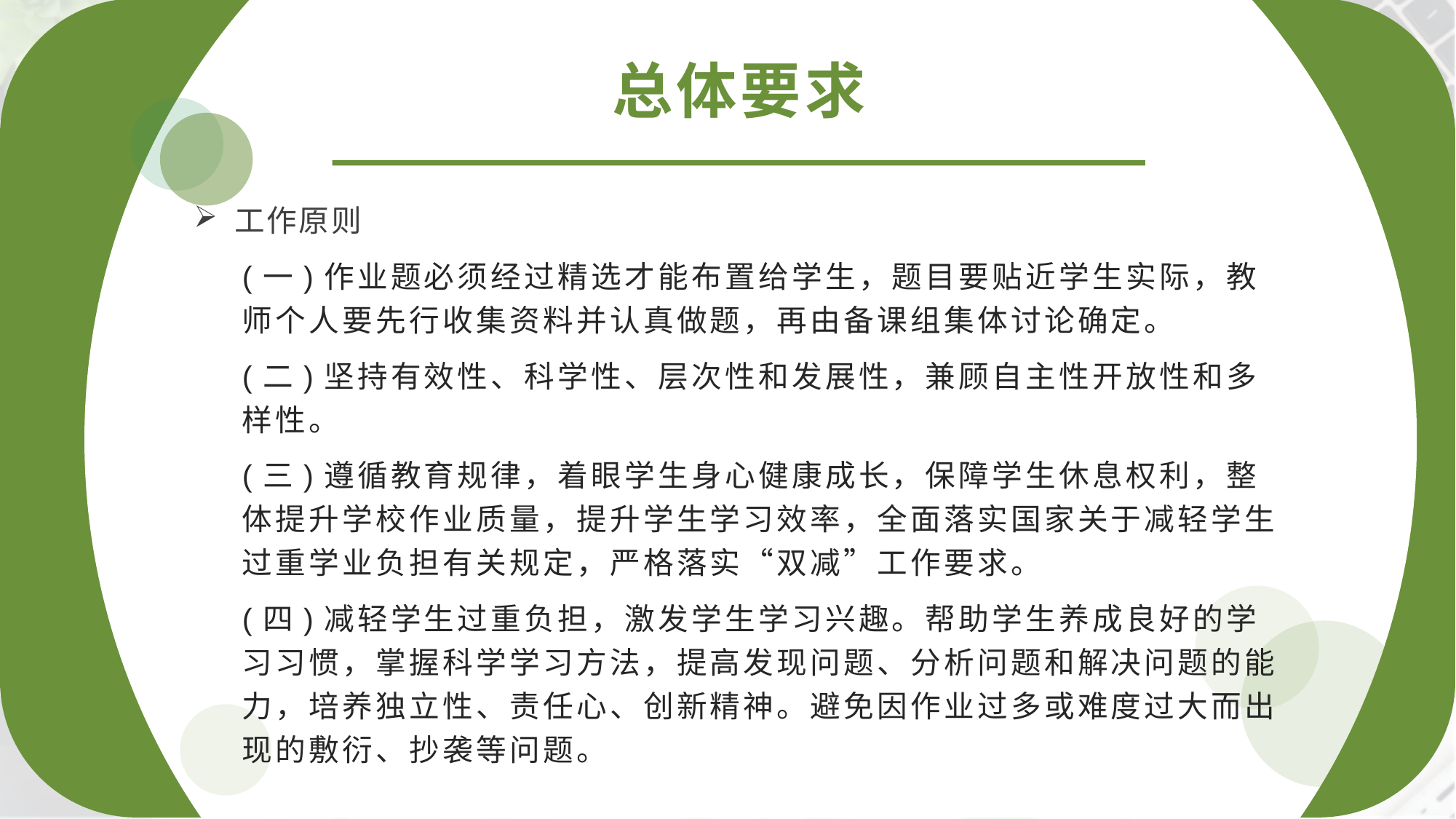

总体要求

工作原则
(一)作业题必须经过精选才能布置给学生，题目要贴近学生实际，教师个人要先行收集资料并认真做题，再由备课组集体讨论确定。
(二)坚持有效性、科学性、层次性和发展性，兼顾自主性开放性和多样性。
(三)遵循教育规律，着眼学生身心健康成长，保障学生休息权利，整体提升学校作业质量，提升学生学习效率，全面落实国家关于减轻学生过重学业负担有关规定，严格落实“双减”工作要求。
(四)减轻学生过重负担，激发学生学习兴趣。帮助学生养成良好的学习习惯，掌握科学学习方法，提高发现问题、分析问题和解决问题的能力，培养独立性、责任心、创新精神。避免因作业过多或难度过大而出现的敷衍、抄袭等问题。